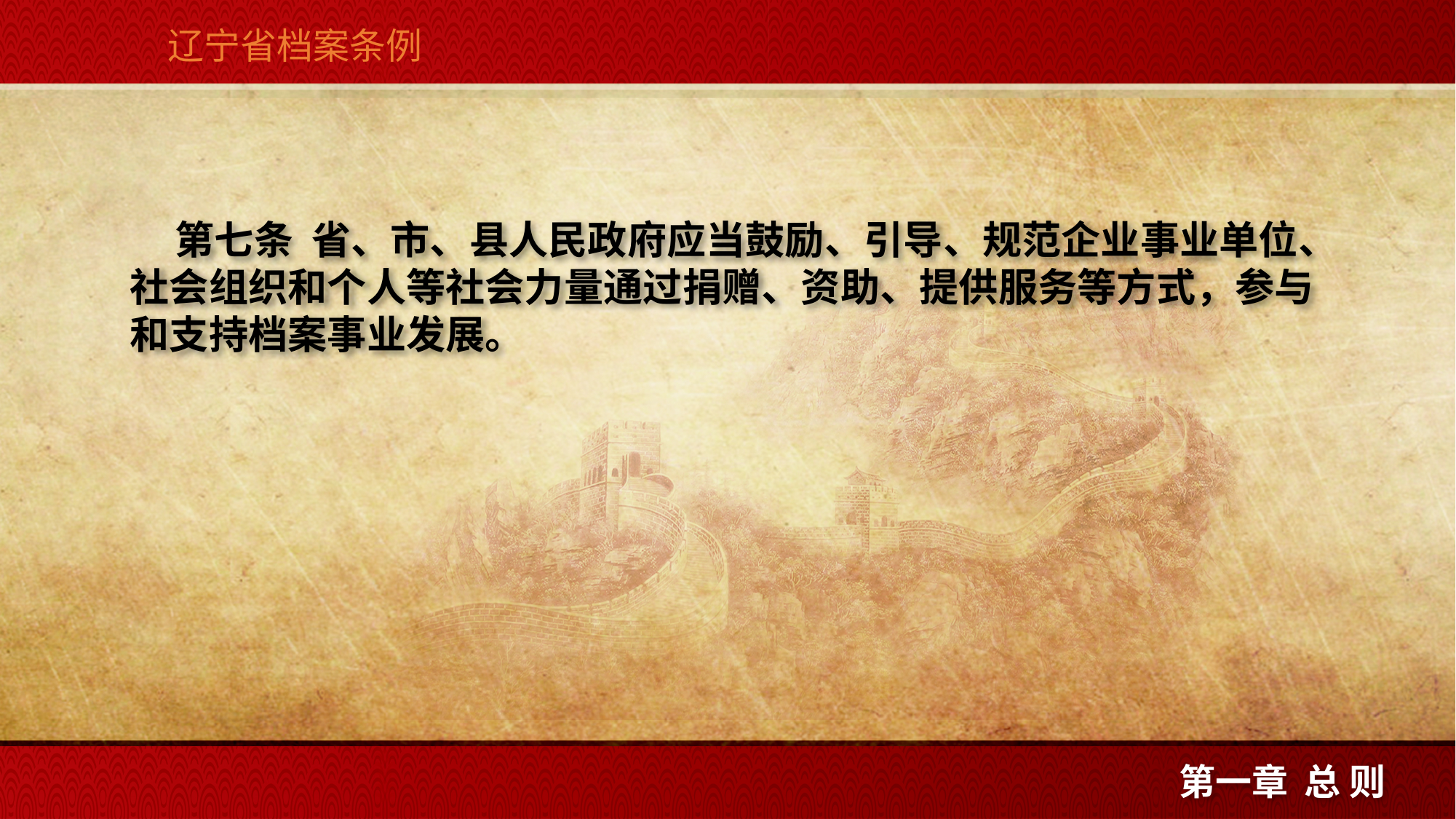

辽宁省档案条例
    第七条  省、市、县人民政府应当鼓励、引导、规范企业事业单位、社会组织和个人等社会力量通过捐赠、资助、提供服务等方式，参与和支持档案事业发展。
第一章  总 则